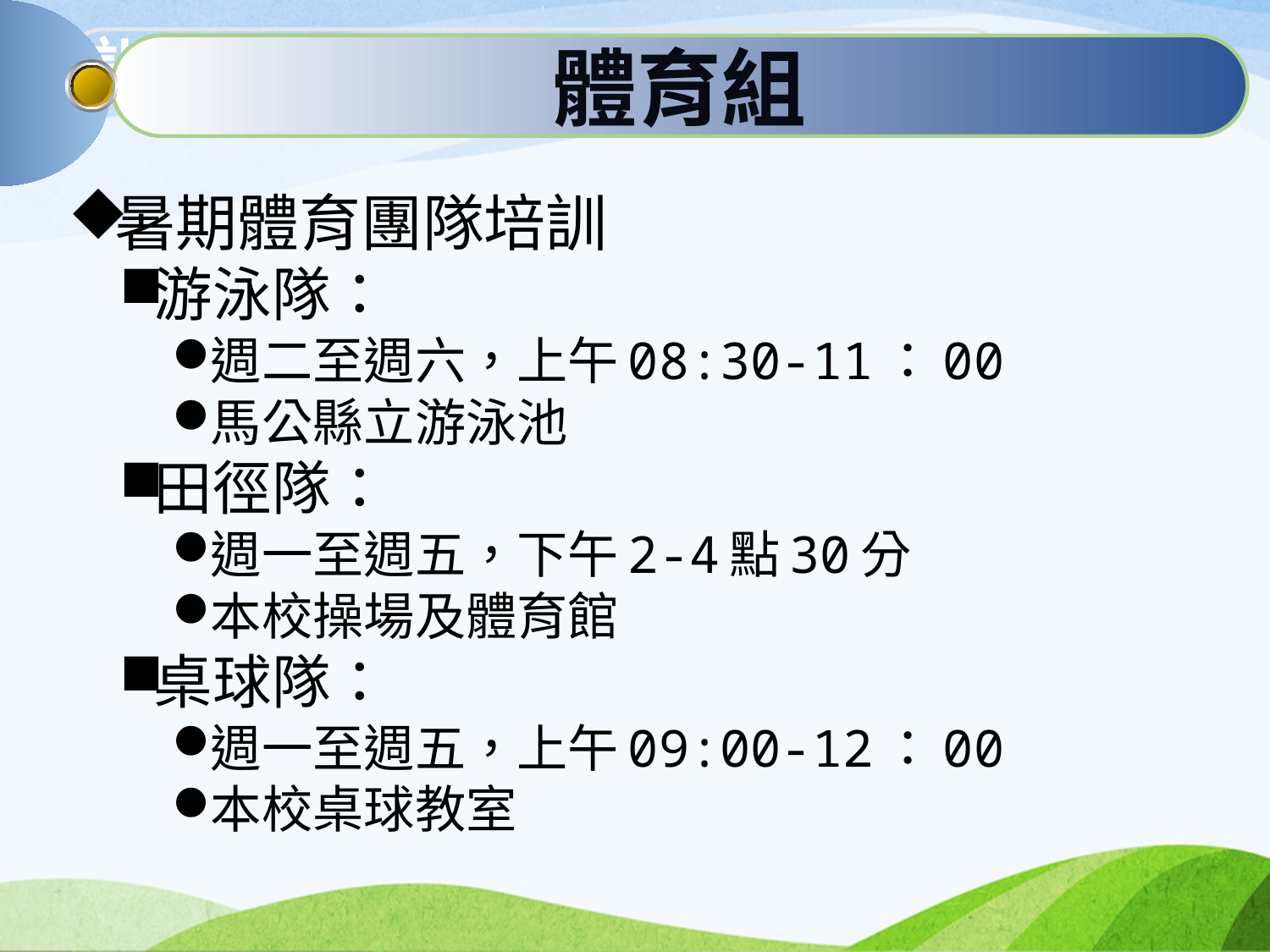

訓育組
體育組

暑期體育團隊培訓
游泳隊：
週二至週六，上午08:30-11：00
馬公縣立游泳池
田徑隊：
週一至週五，下午2-4點30分
本校操場及體育館
桌球隊：
週一至週五，上午09:00-12：00
本校桌球教室